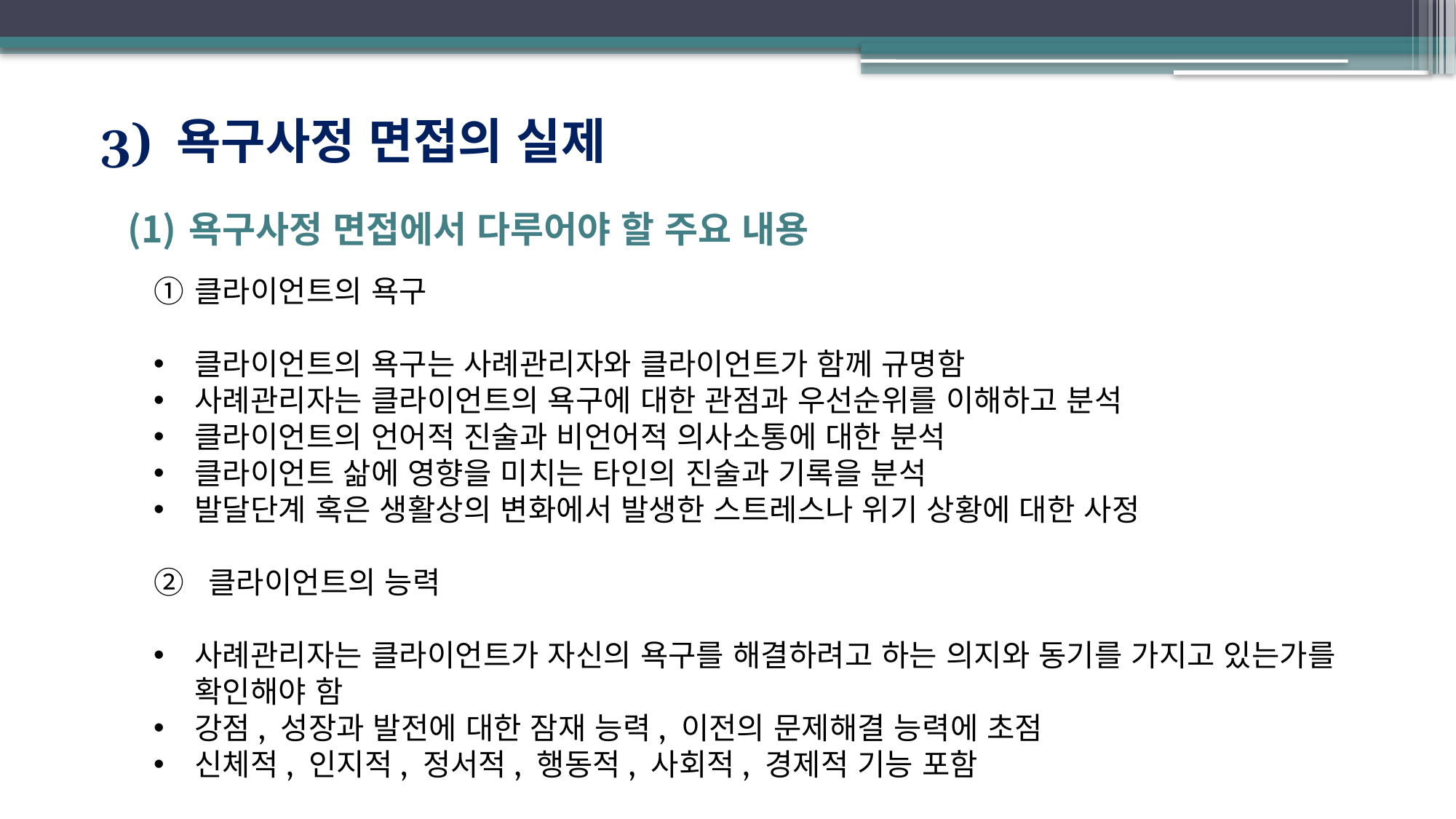

3) 욕구사정 면접의 실제
욕구사정 면접에서 다루어야 할 주요 내용
클라이언트의 욕구

클라이언트의 욕구는 사례관리자와 클라이언트가 함께 규명함
사례관리자는 클라이언트의 욕구에 대한 관점과 우선순위를 이해하고 분석
클라이언트의 언어적 진술과 비언어적 의사소통에 대한 분석
클라이언트 삶에 영향을 미치는 타인의 진술과 기록을 분석
발달단계 혹은 생활상의 변화에서 발생한 스트레스나 위기 상황에 대한 사정

클라이언트의 능력

사례관리자는 클라이언트가 자신의 욕구를 해결하려고 하는 의지와 동기를 가지고 있는가를 확인해야 함
강점, 성장과 발전에 대한 잠재 능력, 이전의 문제해결 능력에 초점
신체적, 인지적, 정서적, 행동적, 사회적, 경제적 기능 포함